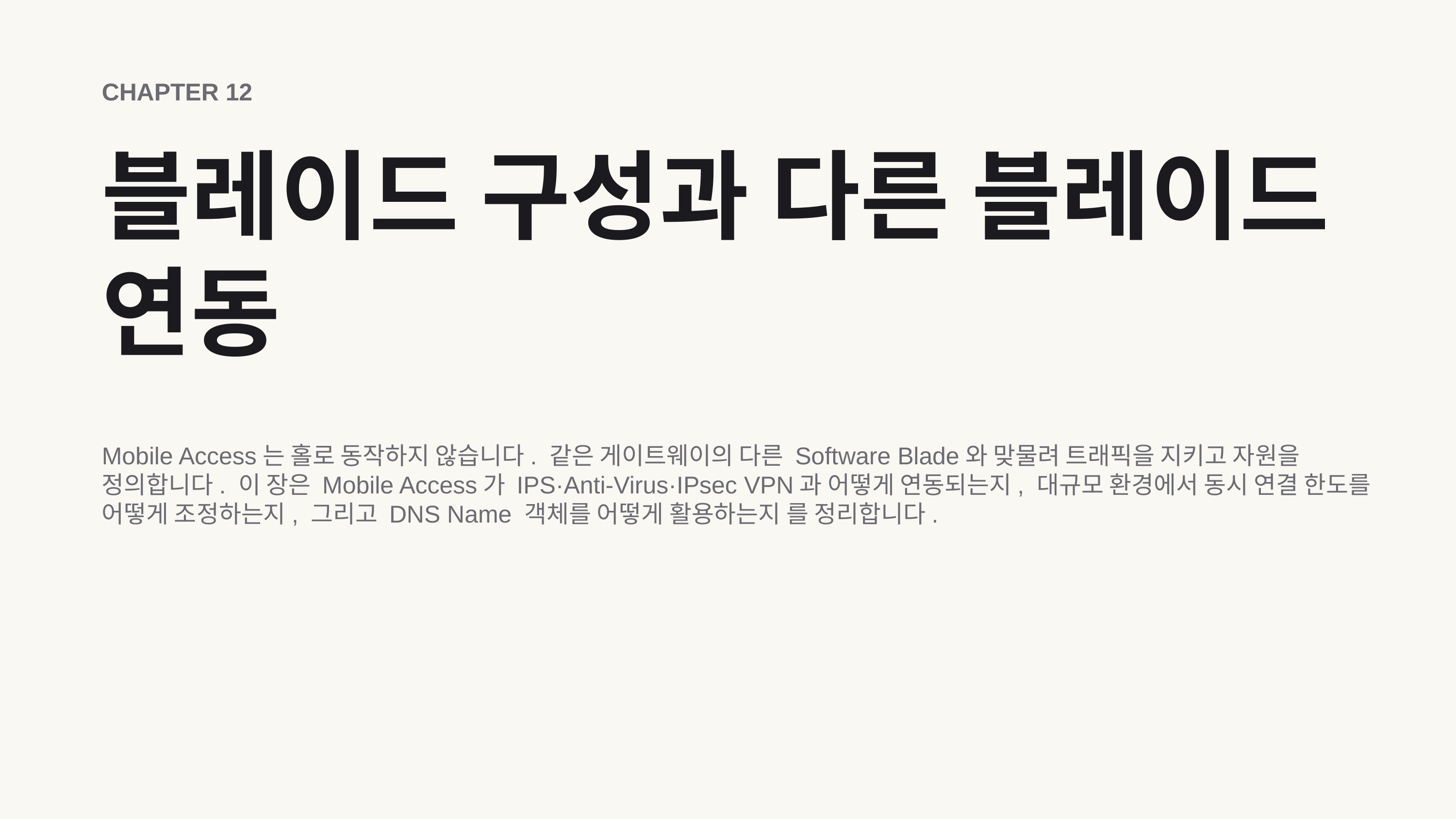

CHAPTER 12
블레이드 구성과 다른 블레이드 연동
Mobile Access는 홀로 동작하지 않습니다. 같은 게이트웨이의 다른 Software Blade와 맞물려 트래픽을 지키고 자원을 정의합니다. 이 장은 Mobile Access가 IPS·Anti-Virus·IPsec VPN과 어떻게 연동되는지, 대규모 환경에서 동시 연결 한도를 어떻게 조정하는지, 그리고 DNS Name 객체를 어떻게 활용하는지 를 정리합니다.